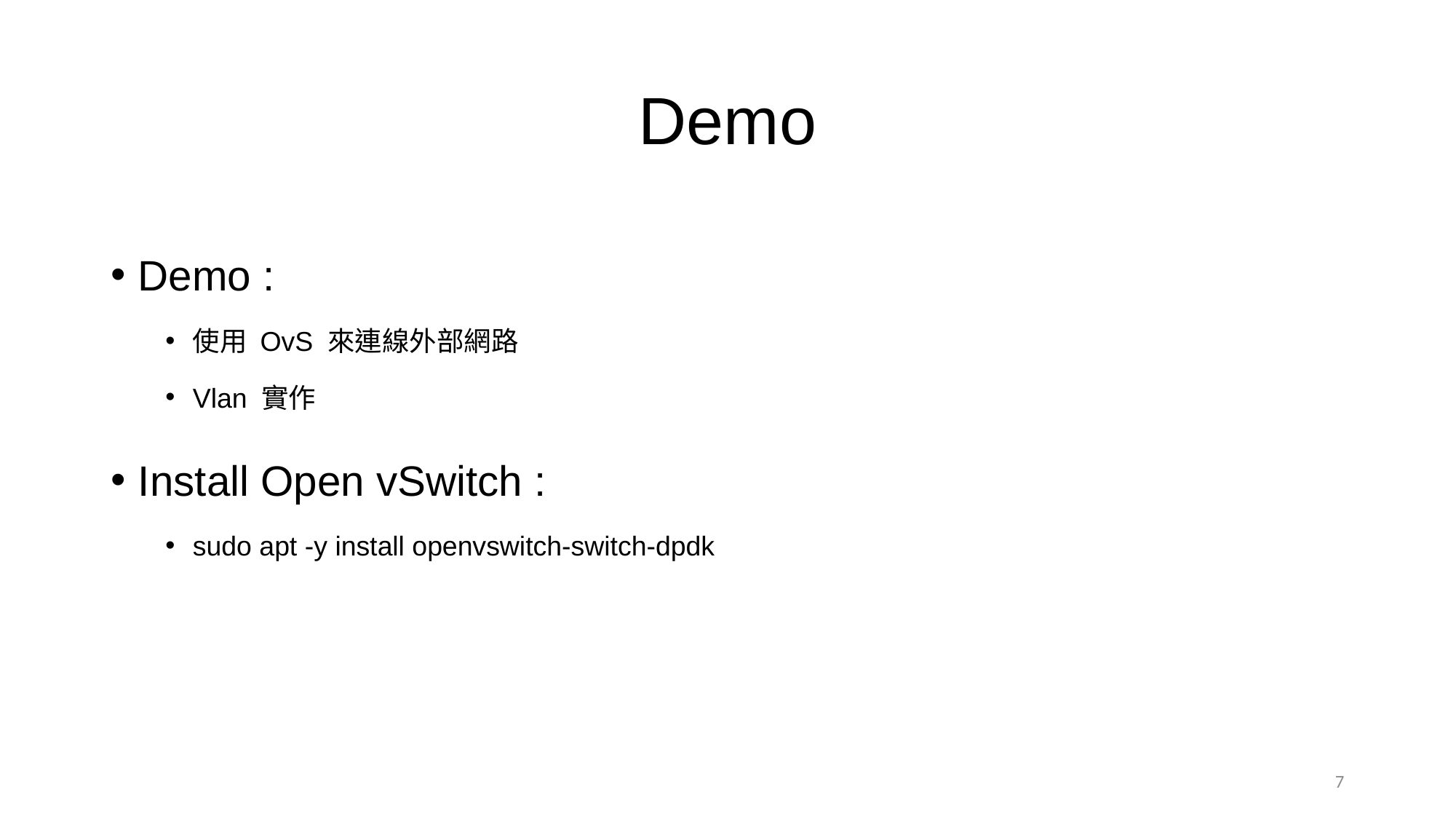

# Demo
Demo :
使用 OvS 來連線外部網路
Vlan 實作
Install Open vSwitch :
sudo apt -y install openvswitch-switch-dpdk

7